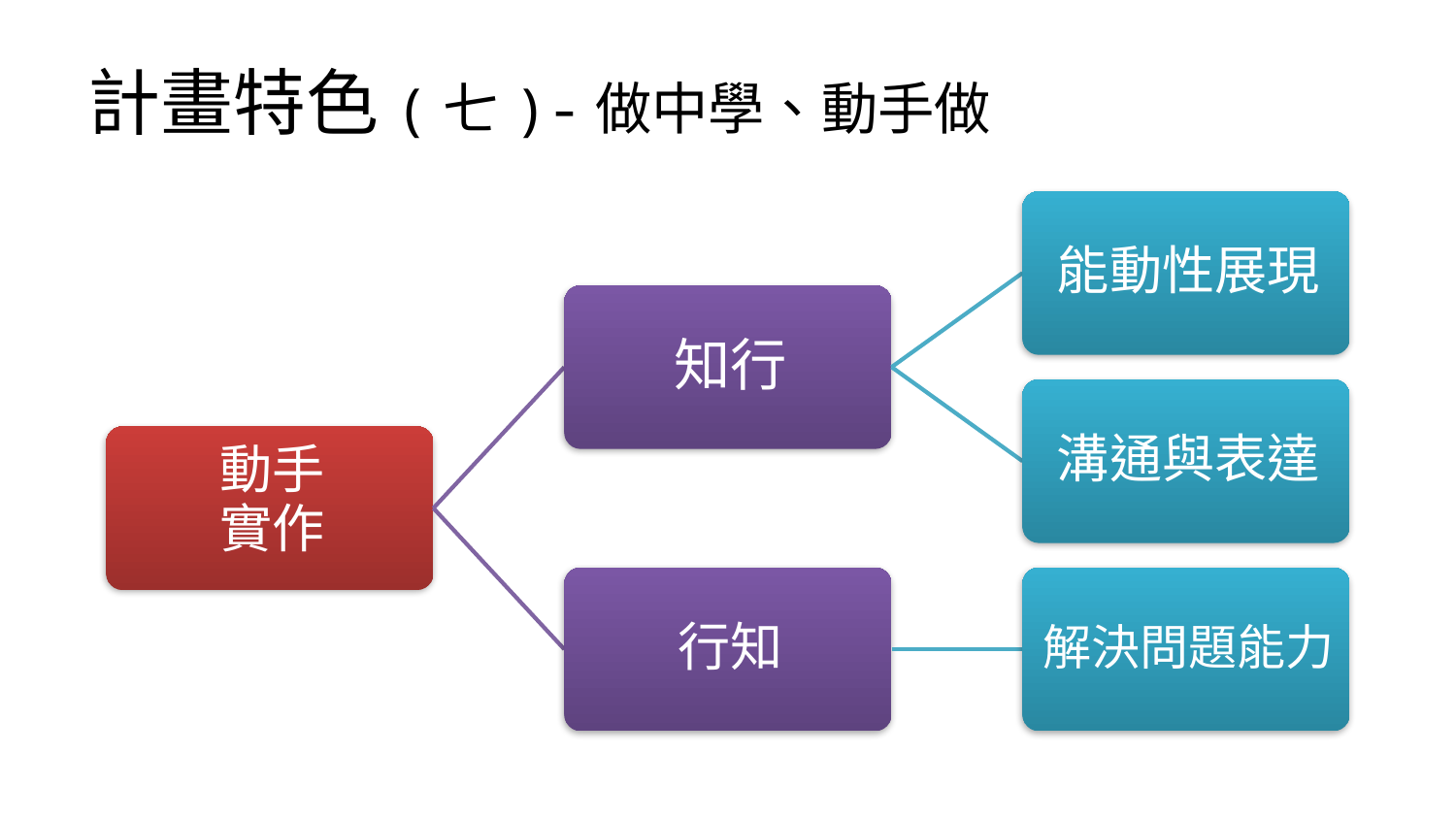

# 計畫特色(七)-做中學、動手做
動手
實作

知行

能動性展現

溝通與表達

行知

解決問題能力